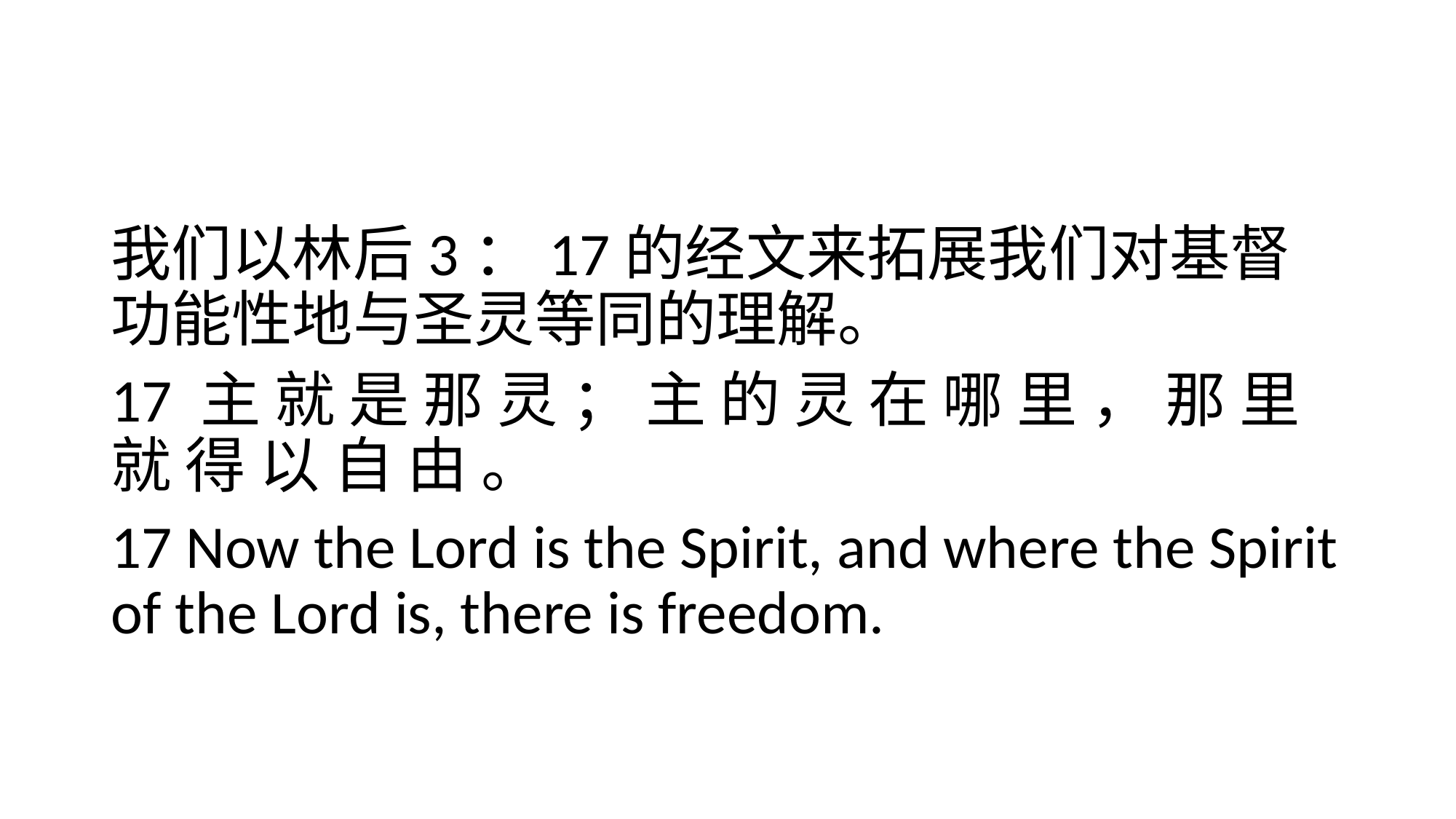

#
我们以林后3：17的经文来拓展我们对基督功能性地与圣灵等同的理解。
17 主 就 是 那 灵 ； 主 的 灵 在 哪 里 ， 那 里 就 得 以 自 由 。
17 Now the Lord is the Spirit, and where the Spirit of the Lord is, there is freedom.